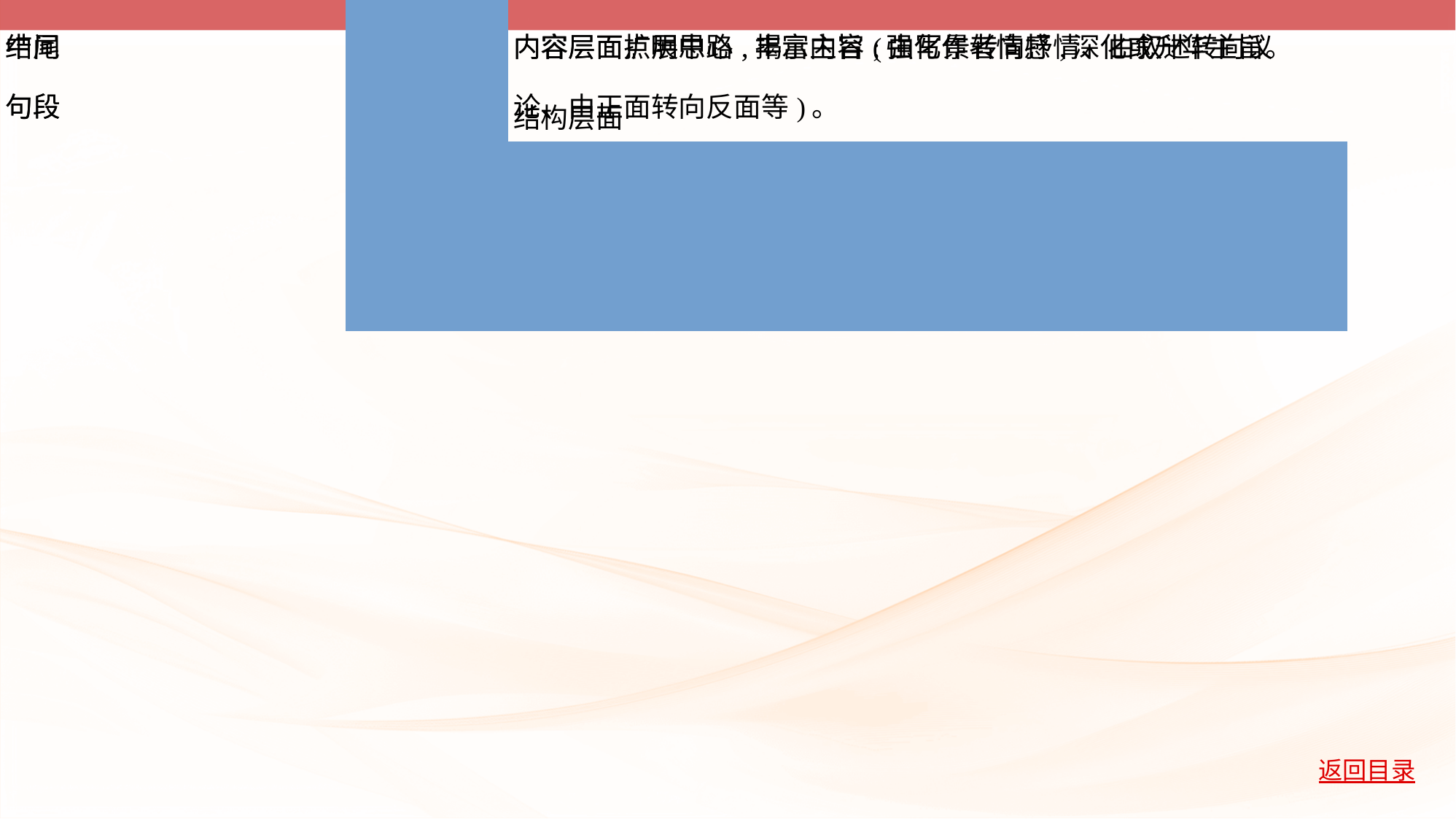

| 中间 句段 |  | 内容层面 | 扩展思路,丰富内容(由写景转向抒情、由叙述转向议 论、由正面转向反面等)。 |
| --- | --- | --- | --- |
|  |  | 结构层面 | 承上启下;前后呼应;照应开头;照应结尾;为下文做铺 垫,引出下文。 |
|  |  | 表达效果 | 过渡自然,顺理成章。 |
| 结尾 句段 |  | 内容层面 | 点明中心,揭示主旨;强化作者情感,深化或升华主旨。 |
| --- | --- | --- | --- |
|  |  | 结构层面 | 呼应标题;首尾呼应;卒章显志,总结全文。 |
|  |  | 表达效果 | 浑然一体,脉络贯通;引发读者思考。 |